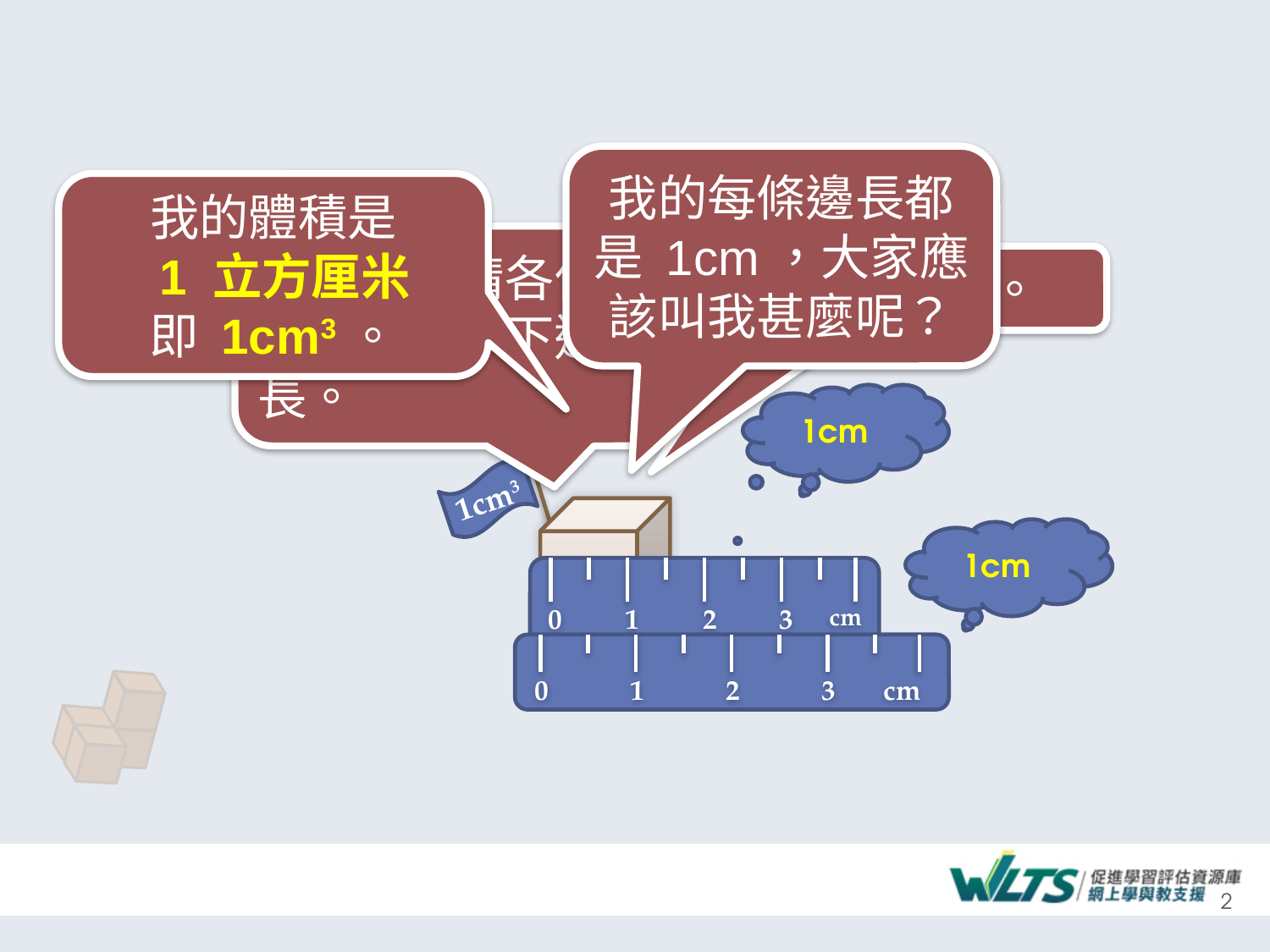

#
我的每條邊長都是 1cm，大家應該叫我甚麼呢？
我的體積是
 1 立方厘米
即 1cm3。
大家好！請各位幫我量度一下邊長。
對！正方體。
1cm
1cm
1cm3

1cm

1
2
3
cm
0

1
2
3
cm
0
2